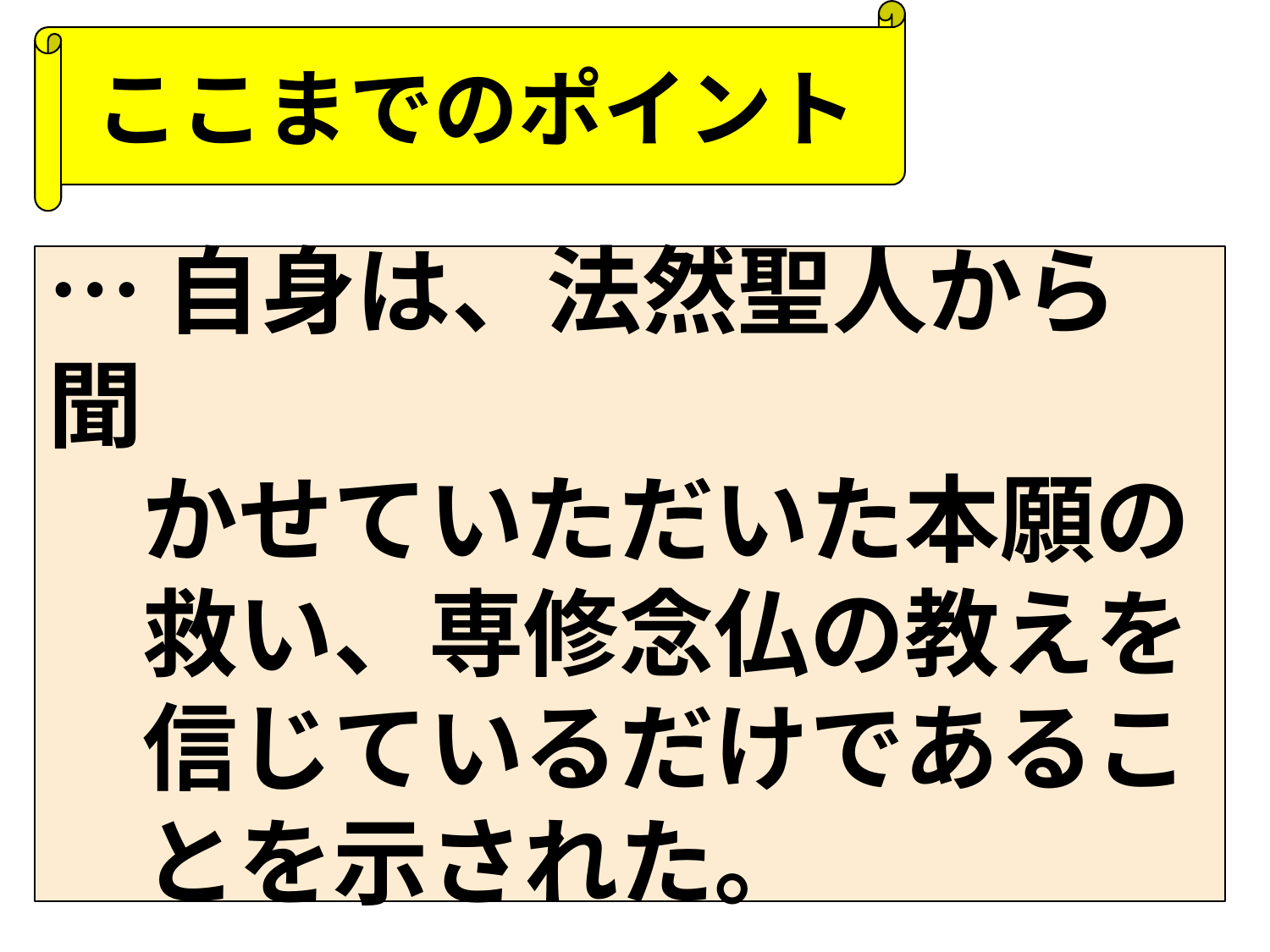

ここまでのポイント
…自身は、法然聖人から聞
　かせていただいた本願の
　救い、専修念仏の教えを
　信じているだけであるこ
　とを示された。